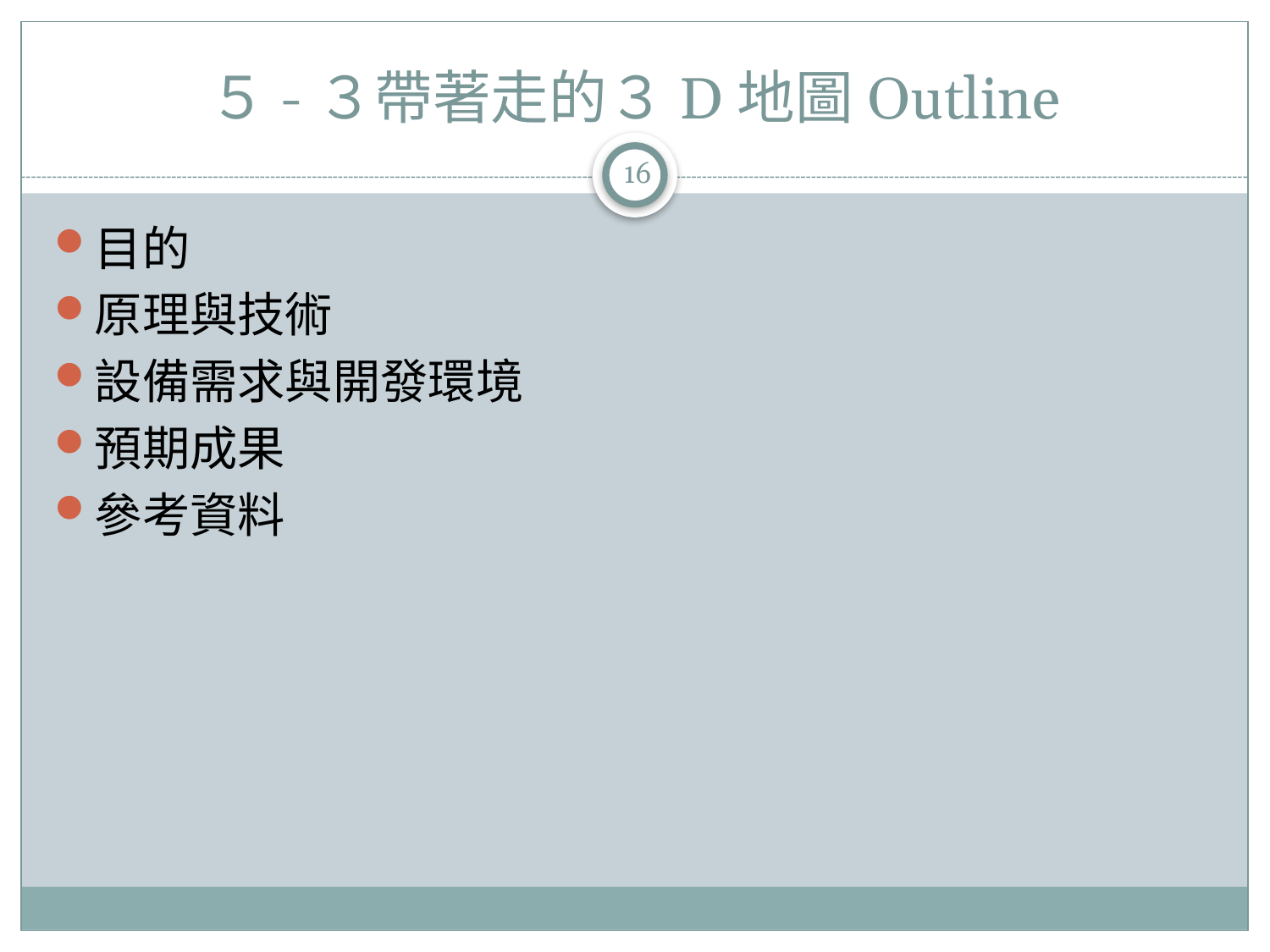

# ５-３帶著走的３D地圖Outline
16
目的
原理與技術
設備需求與開發環境
預期成果
參考資料